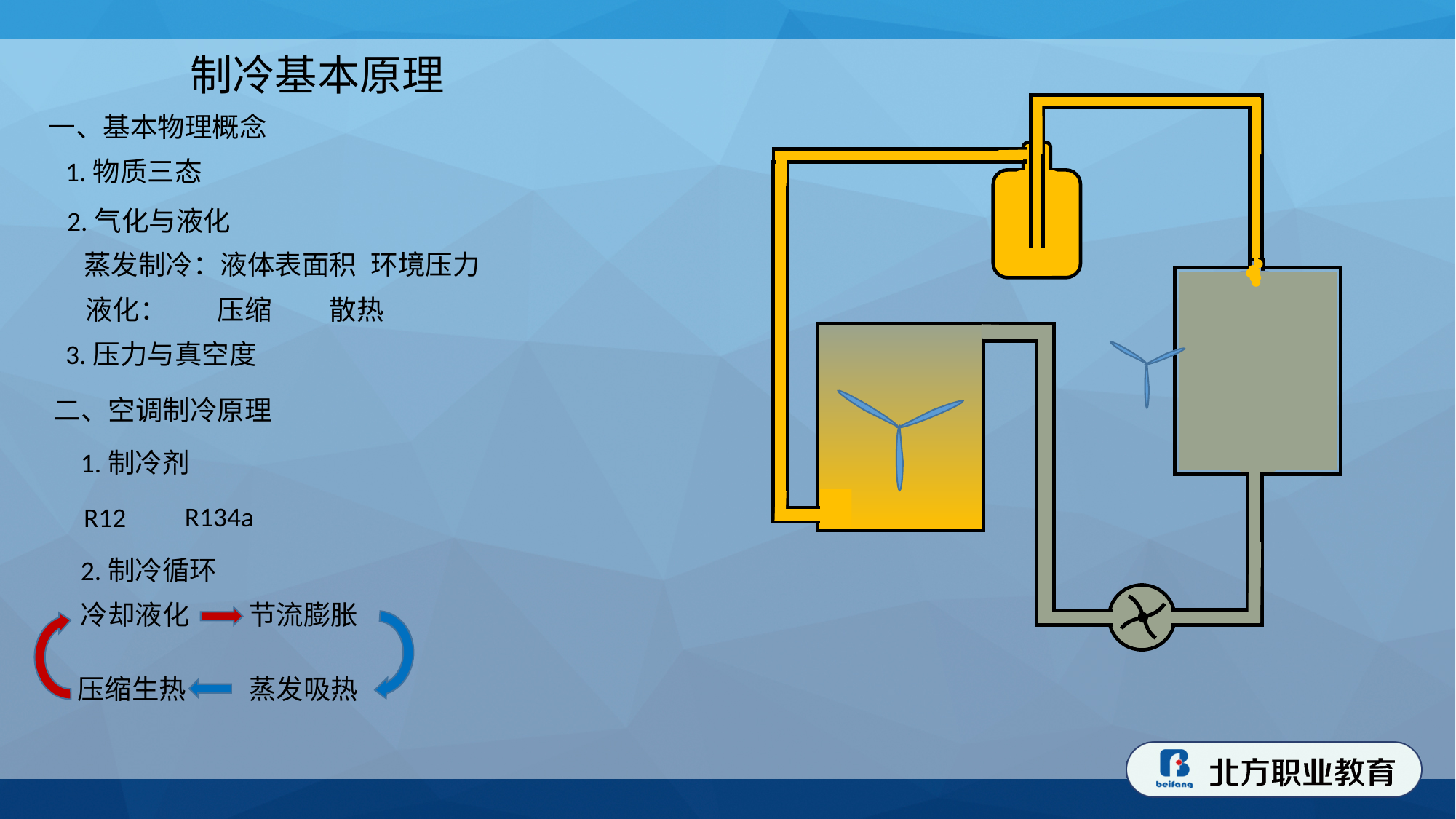

制冷基本原理

一、基本物理概念

1.物质三态

2.气化与液化
蒸发制冷：
液体表面积
环境压力

液化：
压缩
散热

3.压力与真空度

二、空调制冷原理
1.制冷剂
R134a
R12
2.制冷循环

冷却液化
节流膨胀

压缩生热
蒸发吸热